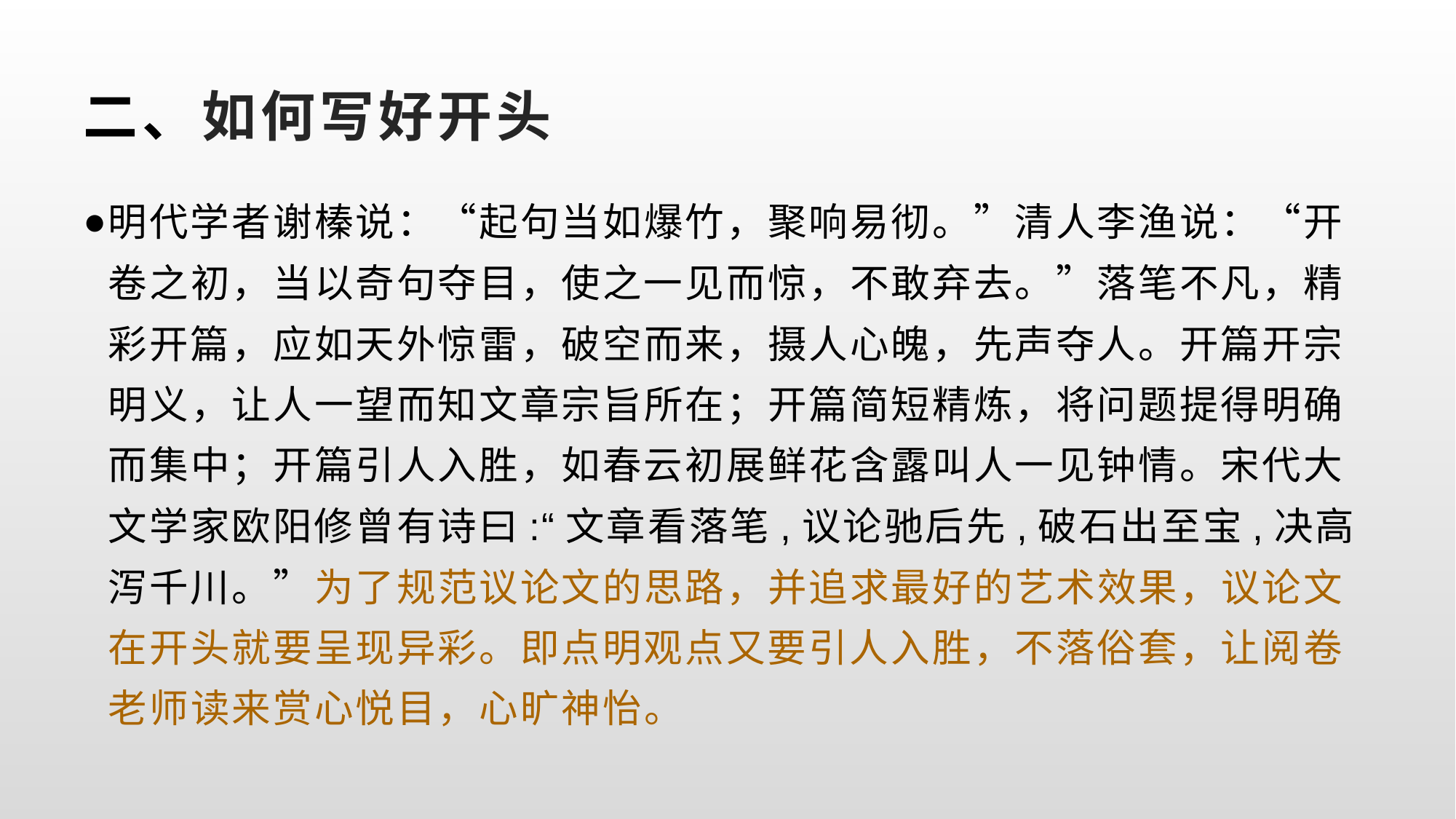

# 二、如何写好开头
明代学者谢榛说：“起句当如爆竹，聚响易彻。”清人李渔说：“开卷之初，当以奇句夺目，使之一见而惊，不敢弃去。”落笔不凡，精彩开篇，应如天外惊雷，破空而来，摄人心魄，先声夺人。开篇开宗明义，让人一望而知文章宗旨所在；开篇简短精炼，将问题提得明确而集中；开篇引人入胜，如春云初展鲜花含露叫人一见钟情。宋代大文学家欧阳修曾有诗曰:“文章看落笔,议论驰后先,破石出至宝,决高泻千川。”为了规范议论文的思路，并追求最好的艺术效果，议论文在开头就要呈现异彩。即点明观点又要引人入胜，不落俗套，让阅卷老师读来赏心悦目，心旷神怡。